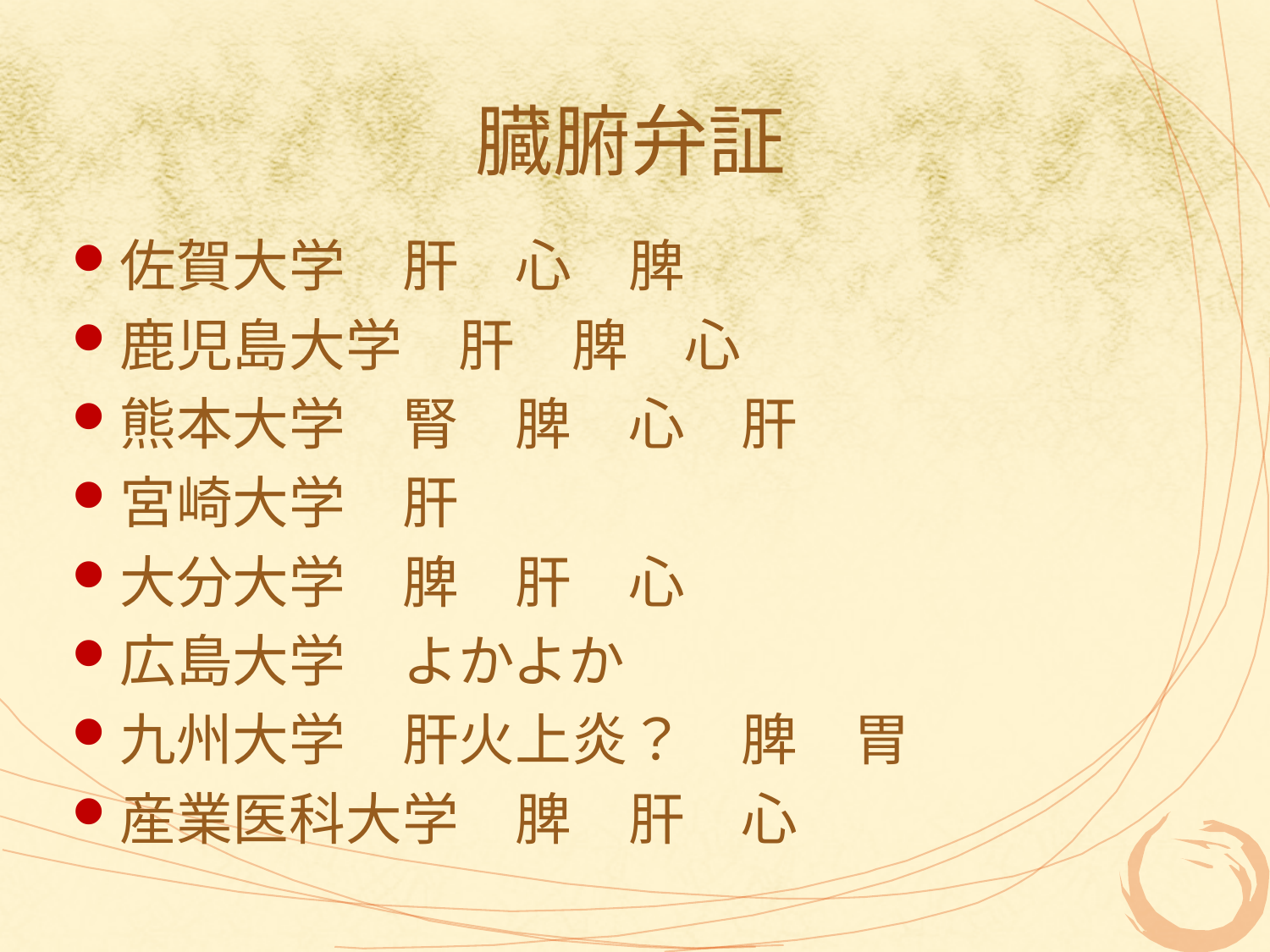

# 臓腑弁証
佐賀大学　肝　心　脾
鹿児島大学　肝　脾　心
熊本大学　腎　脾　心　肝
宮崎大学　肝
大分大学　脾　肝　心
広島大学　よかよか
九州大学　肝火上炎？　脾　胃
産業医科大学　脾　肝　心